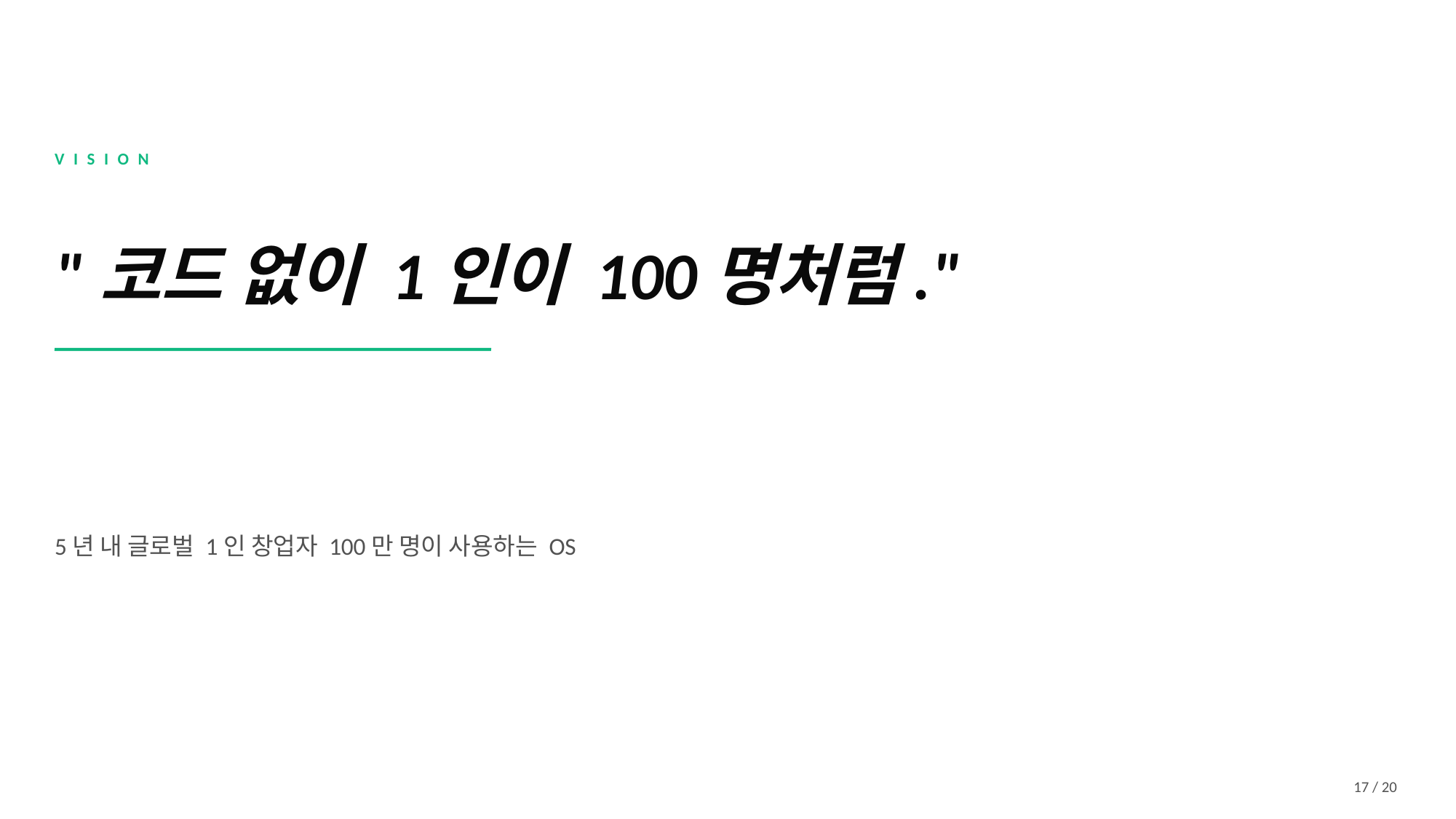

VISION
"코드 없이 1인이 100명처럼."

5년 내 글로벌 1인 창업자 100만 명이 사용하는 OS
17 / 20